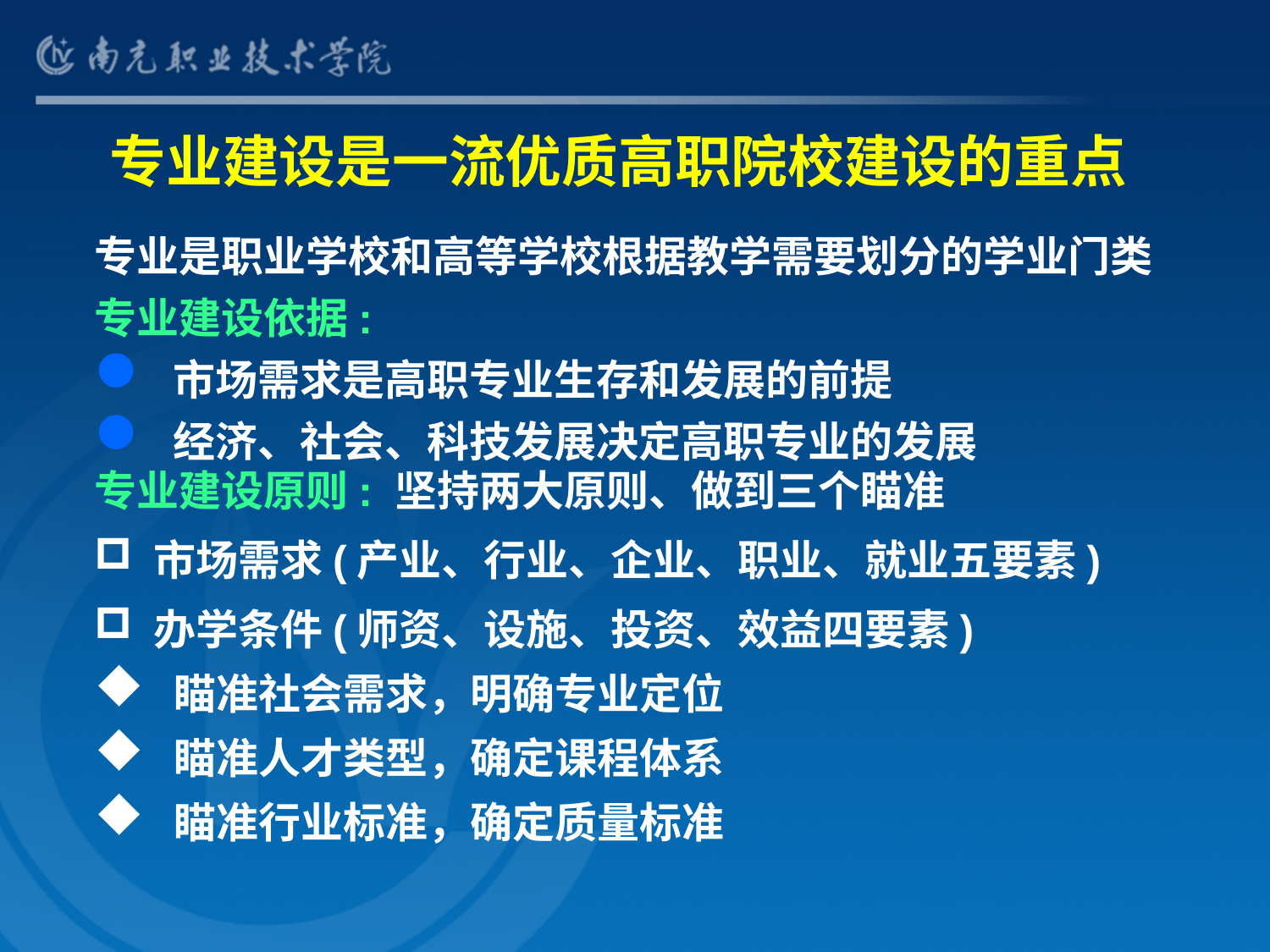

专业建设是一流优质高职院校建设的重点
专业是职业学校和高等学校根据教学需要划分的学业门类
专业建设依据:
 市场需求是高职专业生存和发展的前提
 经济、社会、科技发展决定高职专业的发展
专业建设原则: 坚持两大原则、做到三个瞄准
 市场需求(产业、行业、企业、职业、就业五要素)
 办学条件(师资、设施、投资、效益四要素)
  瞄准社会需求，明确专业定位
  瞄准人才类型，确定课程体系
  瞄准行业标准，确定质量标准